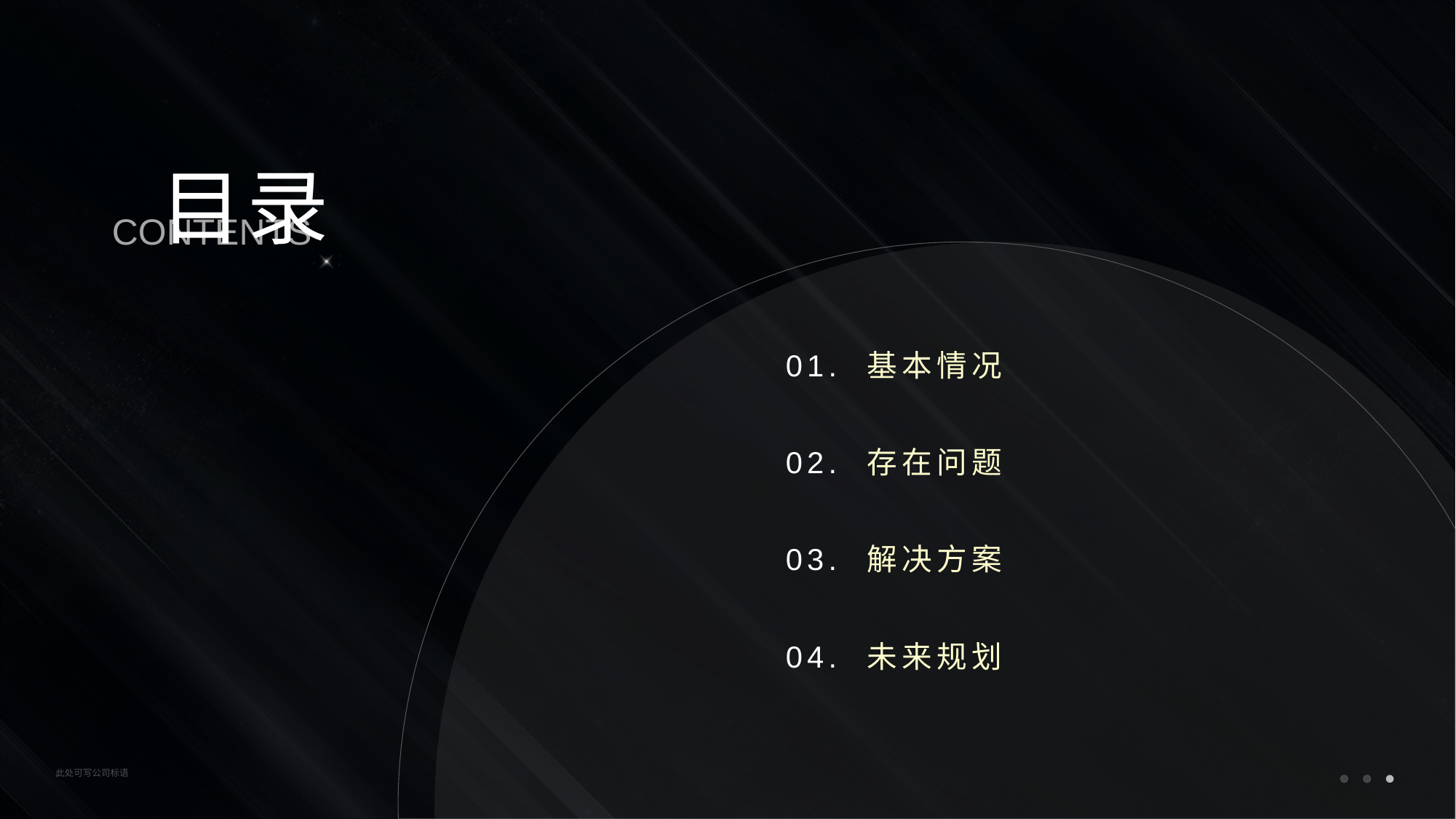

01.
基本情况
02.
存在问题
03.
解决方案
04.
未来规划
此处可写公司标语